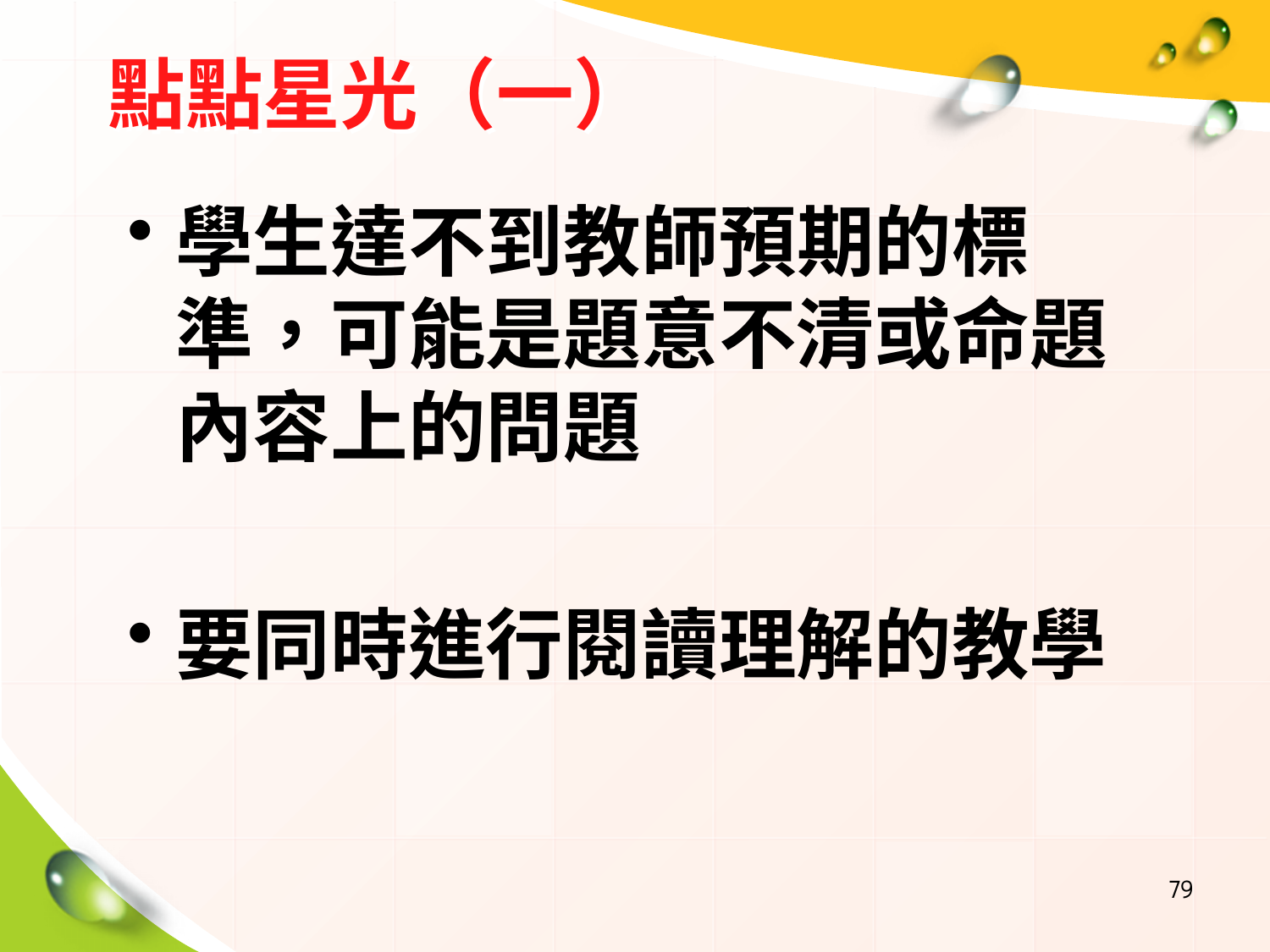

# 點點星光（一）
學生達不到教師預期的標準，可能是題意不清或命題內容上的問題

要同時進行閱讀理解的教學

79